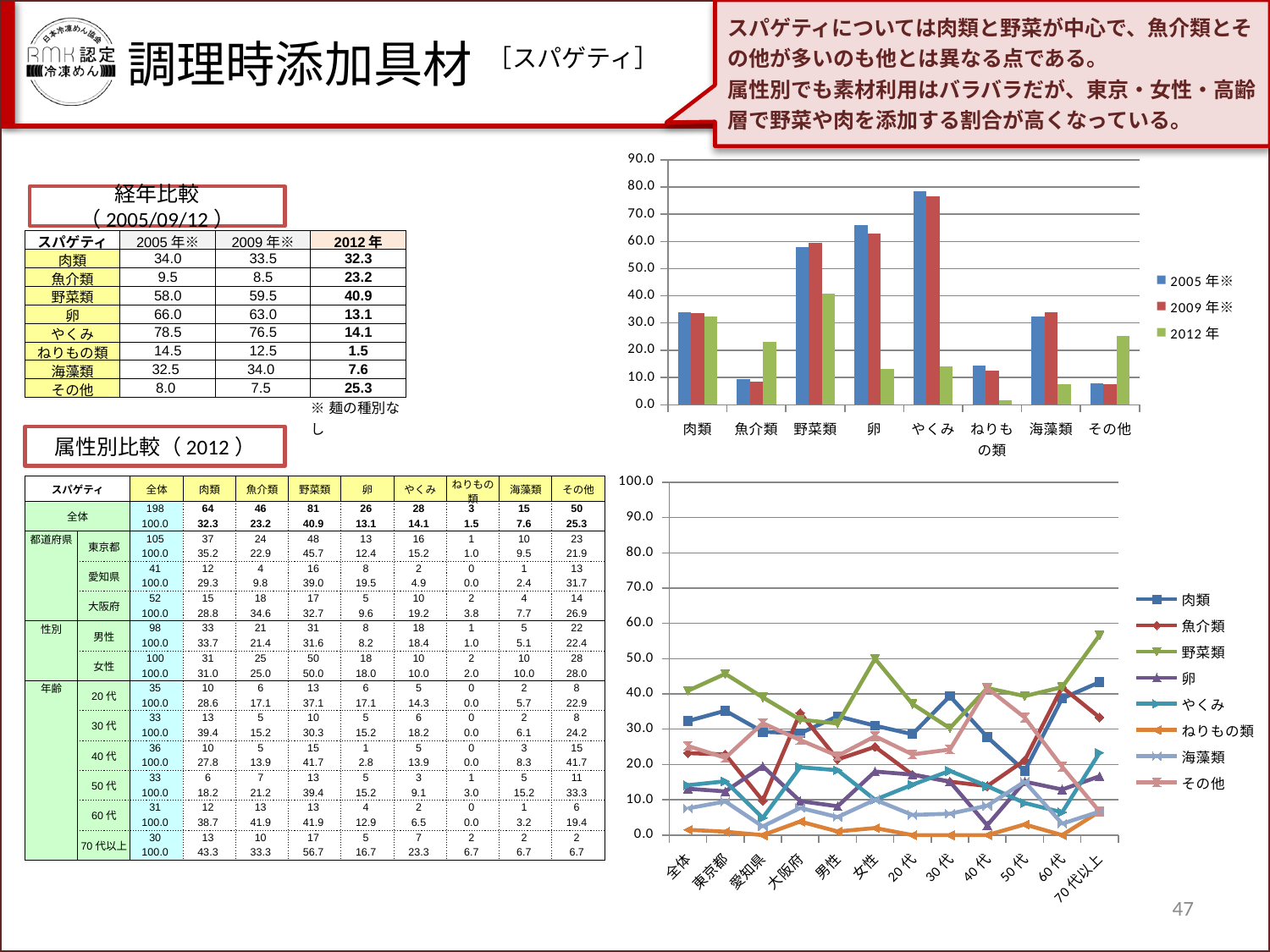

スパゲティについては肉類と野菜が中心で、魚介類とその他が多いのも他とは異なる点である。
属性別でも素材利用はバラバラだが、東京・女性・高齢層で野菜や肉を添加する割合が高くなっている。
調理時添加具材
［スパゲティ］

### Chart

| Category | 2005年※ | 2009年※ | 2012年 |
|---|---|---|---|
| 肉類 | 34.0 | 33.5 | 32.323232323232325 |
| 魚介類 | 9.5 | 8.5 | 23.23232323232319 |
| 野菜類 | 58.0 | 59.5 | 40.909090909090914 |
| 卵 | 66.0 | 63.0 | 13.131313131313117 |
| やくみ | 78.5 | 76.5 | 14.141414141414133 |
| ねりもの類 | 14.5 | 12.5 | 1.5151515151515151 |
| 海藻類 | 32.5 | 34.0 | 7.575757575757576 |
| その他 | 8.0 | 7.5 | 25.252525252525217 |
経年比較（2005/09/12）
| スパゲティ | 2005年※ | 2009年※ | 2012年 |
| --- | --- | --- | --- |
| 肉類 | 34.0 | 33.5 | 32.3 |
| 魚介類 | 9.5 | 8.5 | 23.2 |
| 野菜類 | 58.0 | 59.5 | 40.9 |
| 卵 | 66.0 | 63.0 | 13.1 |
| やくみ | 78.5 | 76.5 | 14.1 |
| ねりもの類 | 14.5 | 12.5 | 1.5 |
| 海藻類 | 32.5 | 34.0 | 7.6 |
| その他 | 8.0 | 7.5 | 25.3 |
|  |  |  | ※麺の種別なし |
属性別比較（2012）

### Chart

| Category | 肉類 | 魚介類 | 野菜類 | 卵 | やくみ | ねりもの類 | 海藻類 | その他 |
|---|---|---|---|---|---|---|---|---|
| 全体 | 32.323232323232325 | 23.23232323232319 | 40.909090909090914 | 13.131313131313117 | 14.141414141414133 | 1.5151515151515151 | 7.575757575757576 | 25.252525252525217 |
| 東京都 | 35.23809523809529 | 22.857142857142843 | 45.714285714285715 | 12.380952380952381 | 15.238095238095239 | 0.9523809523809524 | 9.523809523809524 | 21.90476190476188 |
| 愛知県 | 29.2682926829268 | 9.75609756097561 | 39.02439024390244 | 19.51219512195123 | 4.87804878048781 | 0.0 | 2.4390243902439024 | 31.707317073170714 |
| 大阪府 | 28.84615384615383 | 34.61538461538458 | 32.69230769230769 | 9.615384615384627 | 19.2307692307692 | 3.8461538461538463 | 7.6923076923076925 | 26.923076923076923 |
| 男性 | 33.6734693877551 | 21.428571428571427 | 31.632653061224495 | 8.16326530612245 | 18.367346938775487 | 1.0204081632653061 | 5.102040816326527 | 22.44897959183673 |
| 女性 | 31.0 | 25.0 | 50.0 | 18.0 | 10.0 | 2.0 | 10.0 | 28.000000000000004 |
| 20代 | 28.57142857142857 | 17.142857142857157 | 37.14285714285715 | 17.142857142857157 | 14.285714285714286 | 0.0 | 5.714285714285711 | 22.857142857142843 |
| 30代 | 39.39393939393941 | 15.151515151515149 | 30.30303030303029 | 15.151515151515149 | 18.1818181818182 | 0.0 | 6.0606060606060606 | 24.24242424242421 |
| 40代 | 27.77777777777778 | 13.88888888888889 | 41.666666666666615 | 2.7777777777777817 | 13.88888888888889 | 0.0 | 8.333333333333332 | 41.666666666666615 |
| 50代 | 18.1818181818182 | 21.212121212121183 | 39.39393939393941 | 15.151515151515149 | 9.090909090909099 | 3.0303030303030303 | 15.151515151515149 | 33.33333333333333 |
| 60代 | 38.70967741935484 | 41.93548387096775 | 41.93548387096775 | 12.903225806451612 | 6.45161290322581 | 0.0 | 3.225806451612905 | 19.35483870967744 |
| 70代以上 | 43.333333333333336 | 33.33333333333333 | 56.66666666666661 | 16.666666666666664 | 23.333333333333304 | 6.666666666666667 | 6.666666666666667 | 6.666666666666667 |
| スパゲティ |  | 全体 | 肉類 | 魚介類 | 野菜類 | 卵 | やくみ | ねりもの類 | 海藻類 | その他 |
| --- | --- | --- | --- | --- | --- | --- | --- | --- | --- | --- |
| 全体 |  | 198 | 64 | 46 | 81 | 26 | 28 | 3 | 15 | 50 |
|  |  | 100.0 | 32.3 | 23.2 | 40.9 | 13.1 | 14.1 | 1.5 | 7.6 | 25.3 |
| 都道府県 | 東京都 | 105 | 37 | 24 | 48 | 13 | 16 | 1 | 10 | 23 |
|  |  | 100.0 | 35.2 | 22.9 | 45.7 | 12.4 | 15.2 | 1.0 | 9.5 | 21.9 |
|  | 愛知県 | 41 | 12 | 4 | 16 | 8 | 2 | 0 | 1 | 13 |
|  |  | 100.0 | 29.3 | 9.8 | 39.0 | 19.5 | 4.9 | 0.0 | 2.4 | 31.7 |
|  | 大阪府 | 52 | 15 | 18 | 17 | 5 | 10 | 2 | 4 | 14 |
|  |  | 100.0 | 28.8 | 34.6 | 32.7 | 9.6 | 19.2 | 3.8 | 7.7 | 26.9 |
| 性別 | 男性 | 98 | 33 | 21 | 31 | 8 | 18 | 1 | 5 | 22 |
|  |  | 100.0 | 33.7 | 21.4 | 31.6 | 8.2 | 18.4 | 1.0 | 5.1 | 22.4 |
|  | 女性 | 100 | 31 | 25 | 50 | 18 | 10 | 2 | 10 | 28 |
|  |  | 100.0 | 31.0 | 25.0 | 50.0 | 18.0 | 10.0 | 2.0 | 10.0 | 28.0 |
| 年齢 | 20代 | 35 | 10 | 6 | 13 | 6 | 5 | 0 | 2 | 8 |
|  |  | 100.0 | 28.6 | 17.1 | 37.1 | 17.1 | 14.3 | 0.0 | 5.7 | 22.9 |
|  | 30代 | 33 | 13 | 5 | 10 | 5 | 6 | 0 | 2 | 8 |
|  |  | 100.0 | 39.4 | 15.2 | 30.3 | 15.2 | 18.2 | 0.0 | 6.1 | 24.2 |
|  | 40代 | 36 | 10 | 5 | 15 | 1 | 5 | 0 | 3 | 15 |
|  |  | 100.0 | 27.8 | 13.9 | 41.7 | 2.8 | 13.9 | 0.0 | 8.3 | 41.7 |
|  | 50代 | 33 | 6 | 7 | 13 | 5 | 3 | 1 | 5 | 11 |
|  |  | 100.0 | 18.2 | 21.2 | 39.4 | 15.2 | 9.1 | 3.0 | 15.2 | 33.3 |
|  | 60代 | 31 | 12 | 13 | 13 | 4 | 2 | 0 | 1 | 6 |
|  |  | 100.0 | 38.7 | 41.9 | 41.9 | 12.9 | 6.5 | 0.0 | 3.2 | 19.4 |
|  | 70代以上 | 30 | 13 | 10 | 17 | 5 | 7 | 2 | 2 | 2 |
|  |  | 100.0 | 43.3 | 33.3 | 56.7 | 16.7 | 23.3 | 6.7 | 6.7 | 6.7 |
47